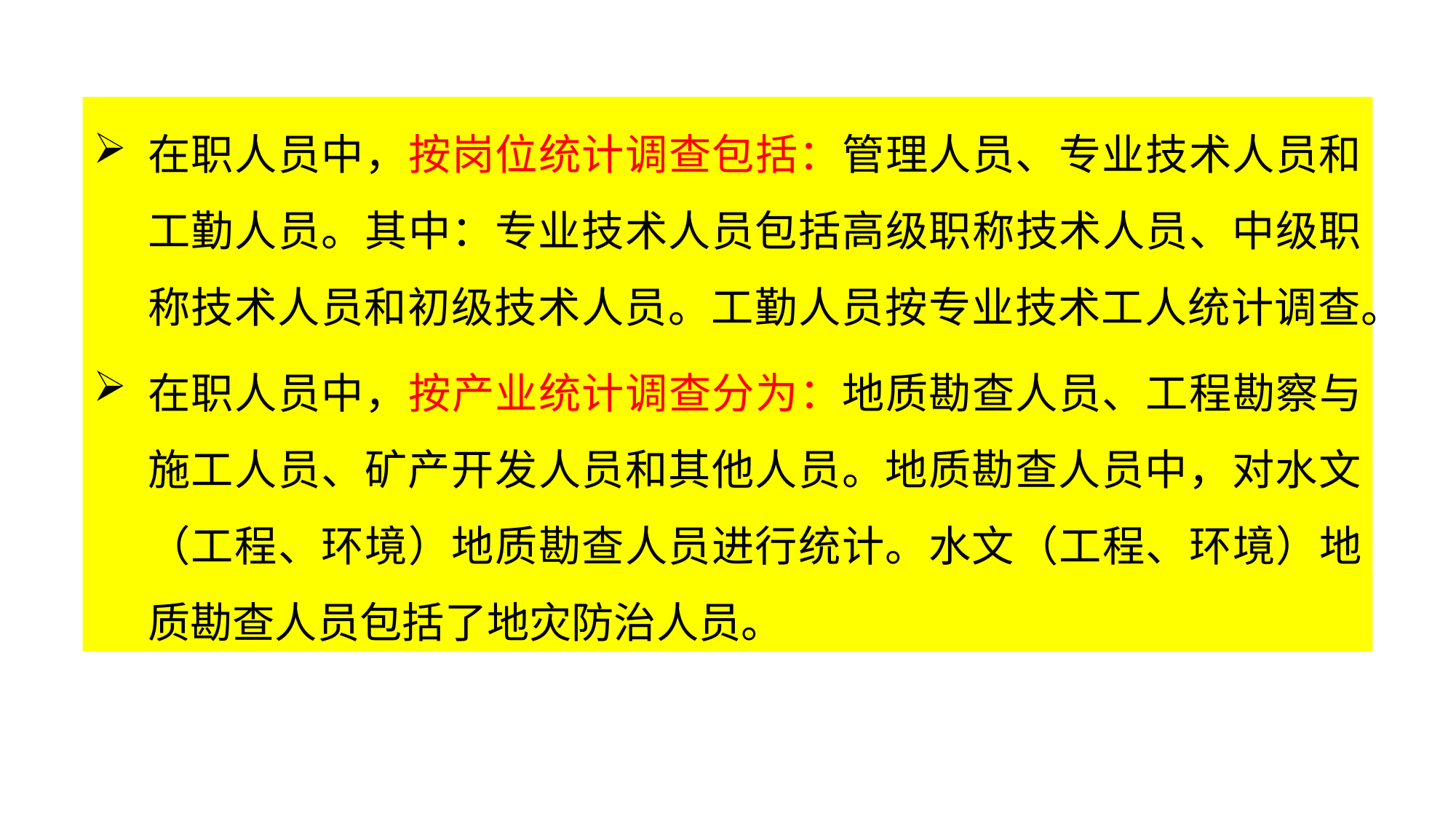

在职人员中，按岗位统计调查包括：管理人员、专业技术人员和工勤人员。其中：专业技术人员包括高级职称技术人员、中级职称技术人员和初级技术人员。工勤人员按专业技术工人统计调查。
在职人员中，按产业统计调查分为：地质勘查人员、工程勘察与施工人员、矿产开发人员和其他人员。地质勘查人员中，对水文（工程、环境）地质勘查人员进行统计。水文（工程、环境）地质勘查人员包括了地灾防治人员。